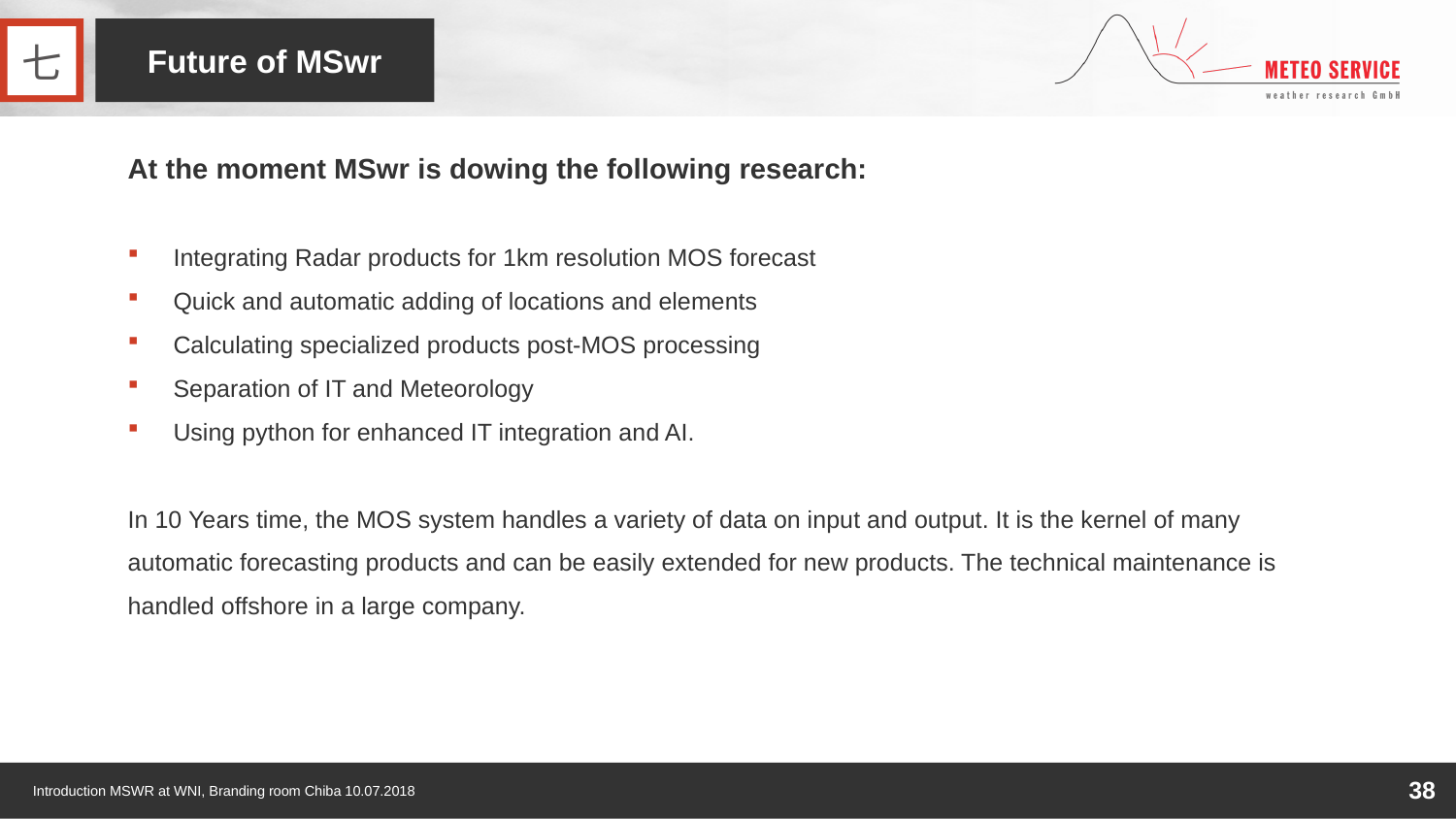

Future of MSwr
七
At the moment MSwr is dowing the following research:

Integrating Radar products for 1km resolution MOS forecast
Quick and automatic adding of locations and elements
Calculating specialized products post-MOS processing
Separation of IT and Meteorology
Using python for enhanced IT integration and AI.
In 10 Years time, the MOS system handles a variety of data on input and output. It is the kernel of many automatic forecasting products and can be easily extended for new products. The technical maintenance is handled offshore in a large company.